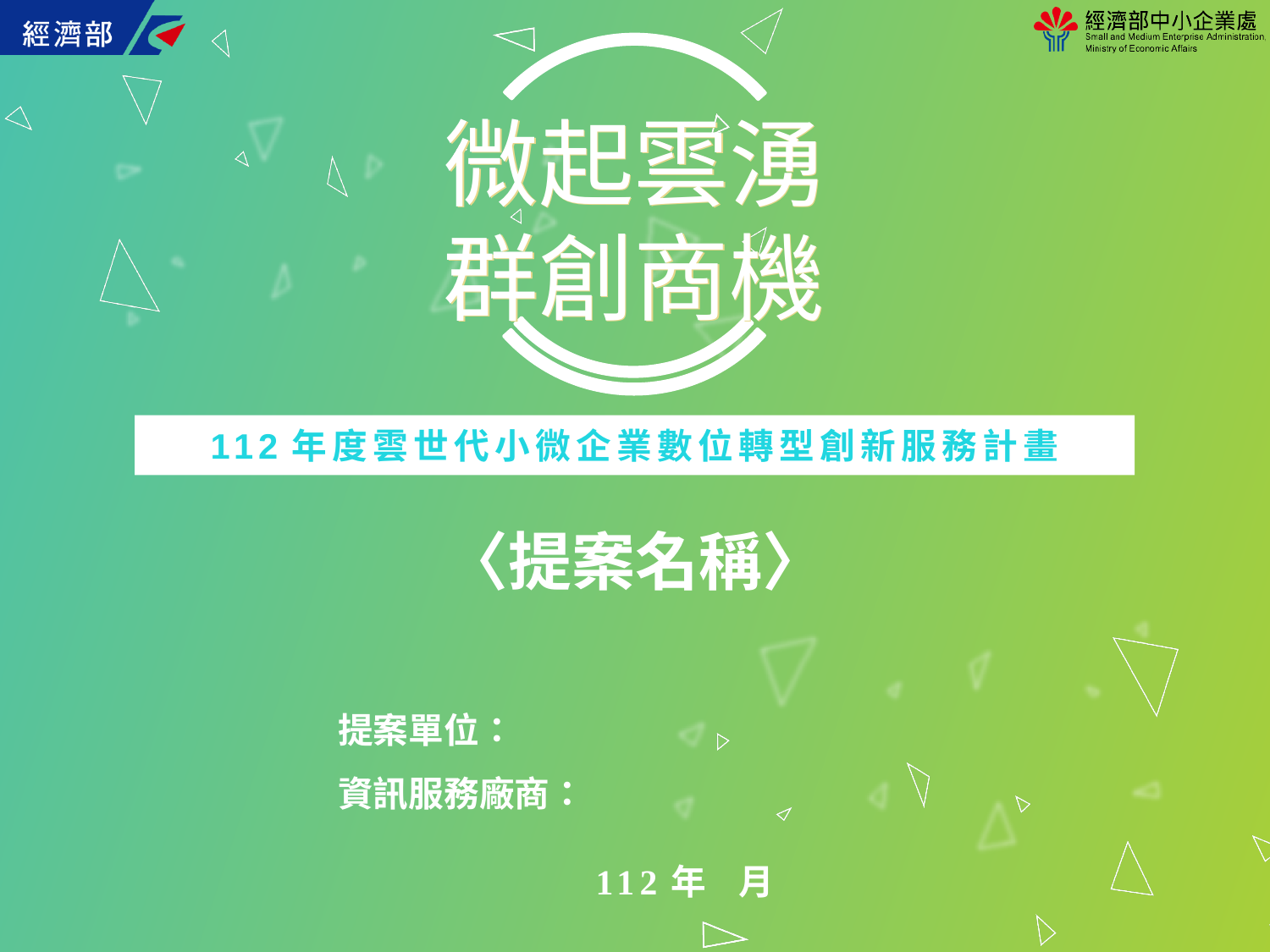

112年度雲世代小微企業數位轉型創新服務計畫
# 〈提案名稱〉
提案單位：
資訊服務廠商：
112年  月